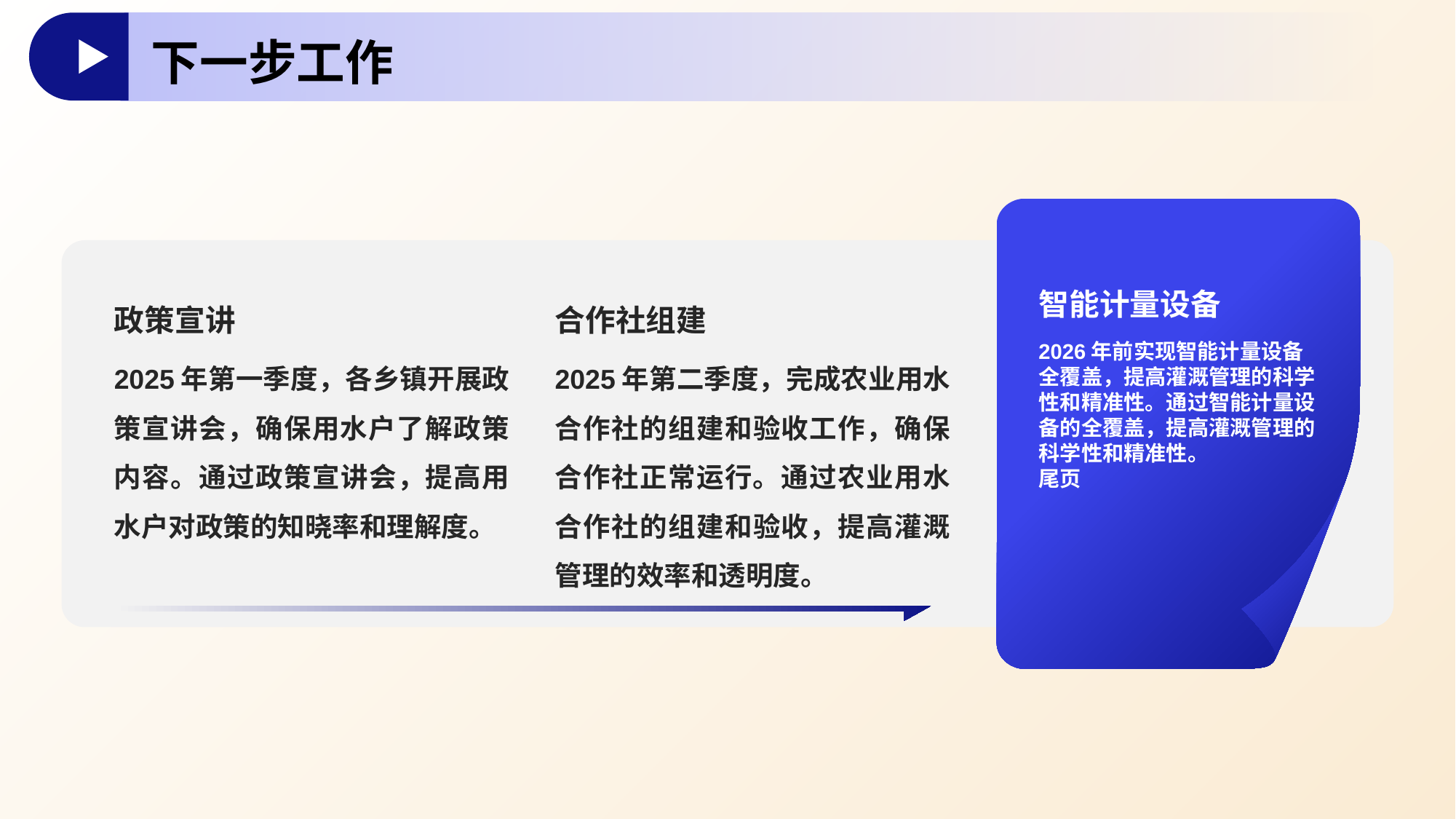

下一步工作

智能计量设备

政策宣讲
合作社组建
2026年前实现智能计量设备全覆盖，提高灌溉管理的科学性和精准性。通过智能计量设备的全覆盖，提高灌溉管理的科学性和精准性。
尾页

2025年第一季度，各乡镇开展政策宣讲会，确保用水户了解政策内容。通过政策宣讲会，提高用水户对政策的知晓率和理解度。
2025年第二季度，完成农业用水合作社的组建和验收工作，确保合作社正常运行。通过农业用水合作社的组建和验收，提高灌溉管理的效率和透明度。